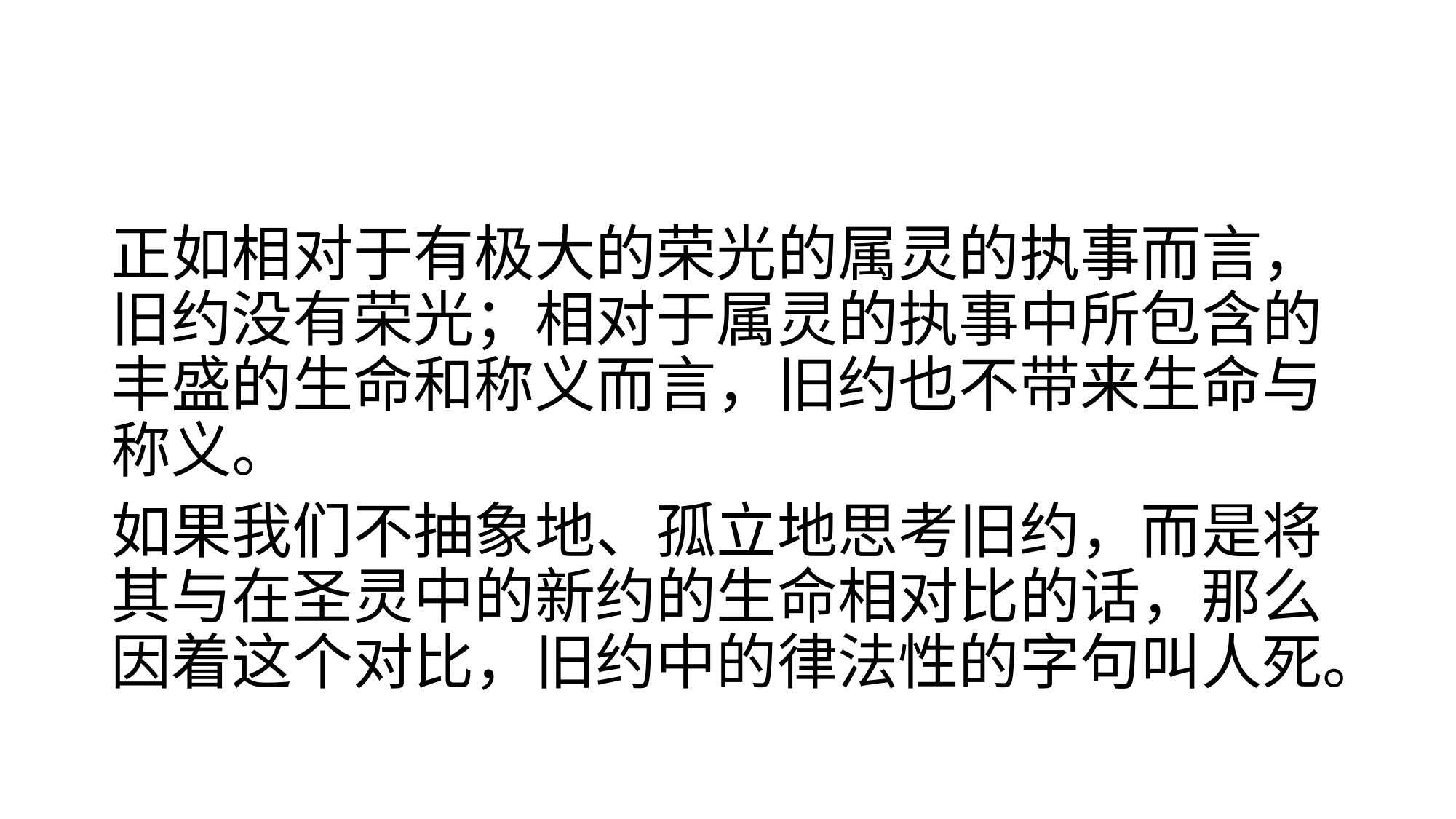

#
正如相对于有极大的荣光的属灵的执事而言，旧约没有荣光；相对于属灵的执事中所包含的丰盛的生命和称义而言，旧约也不带来生命与称义。
如果我们不抽象地、孤立地思考旧约，而是将其与在圣灵中的新约的生命相对比的话，那么因着这个对比，旧约中的律法性的字句叫人死。